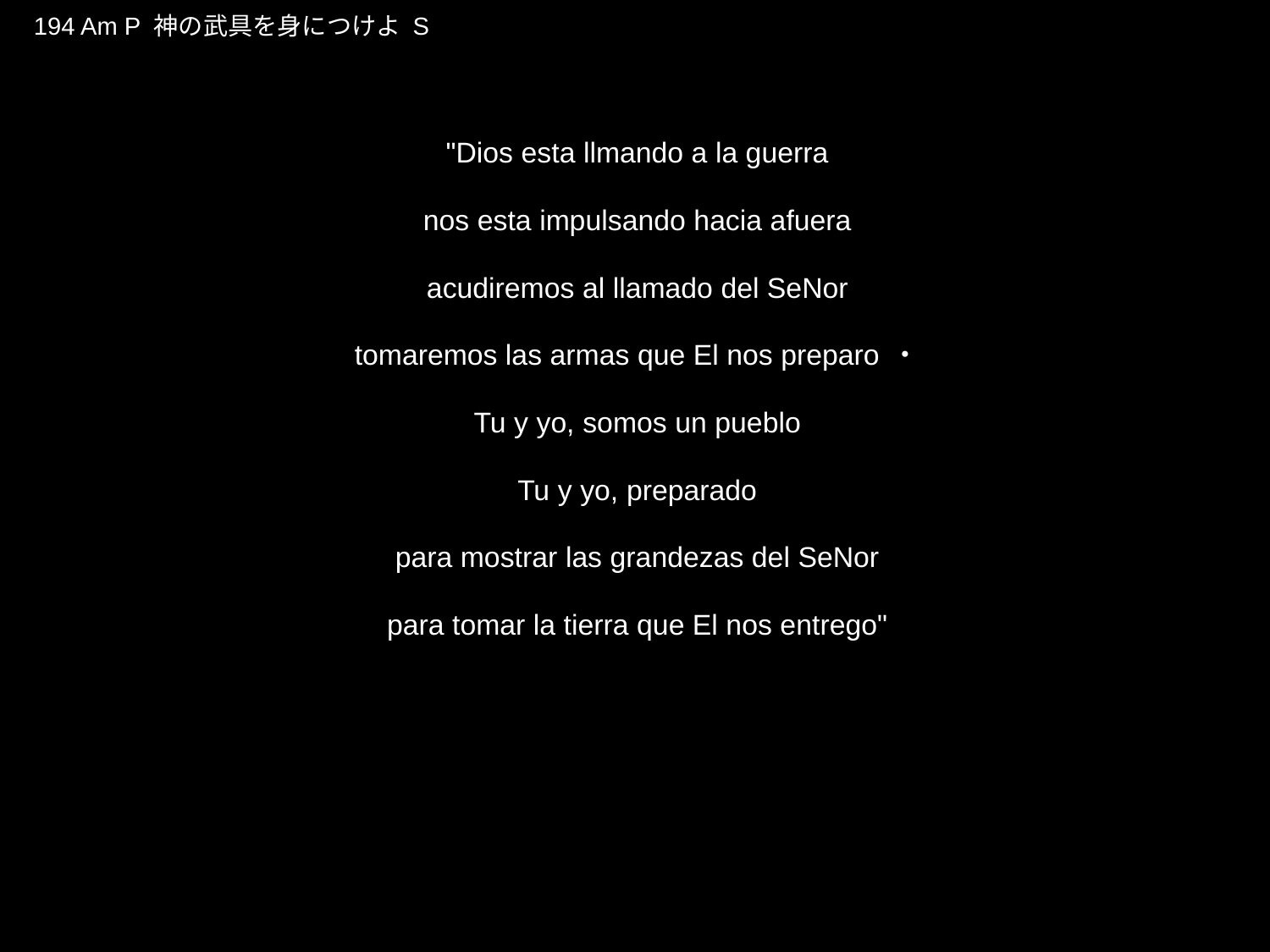

かみのぶぐをみにつけよ
★P
194 Am P 神の武具を身につけよ S
★５
"Dios esta llmando a la guerra
nos esta impulsando hacia afuera
acudiremos al llamado del SeNor
tomaremos las armas que El nos preparo・
Tu y yo, somos un pueblo
Tu y yo, preparado
para mostrar las grandezas del SeNor
para tomar la tierra que El nos entrego"